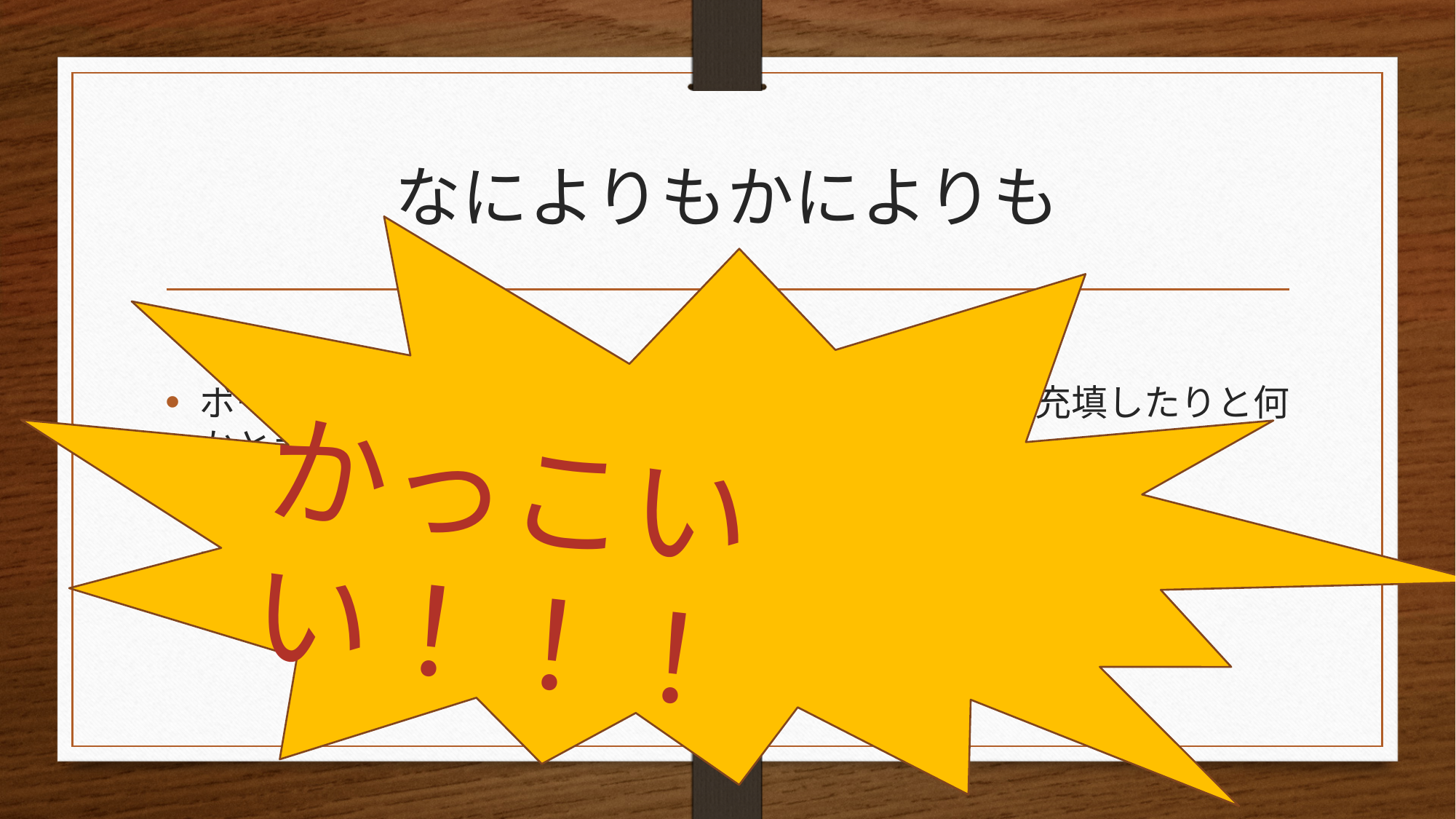

# なによりもかによりも

ボールペンと比べたらキャップを外したり、インク充填したりと何かと手間がかかる
書き慣れるまでに時間かかる
万一、落としたら…？
かっこいい！！！